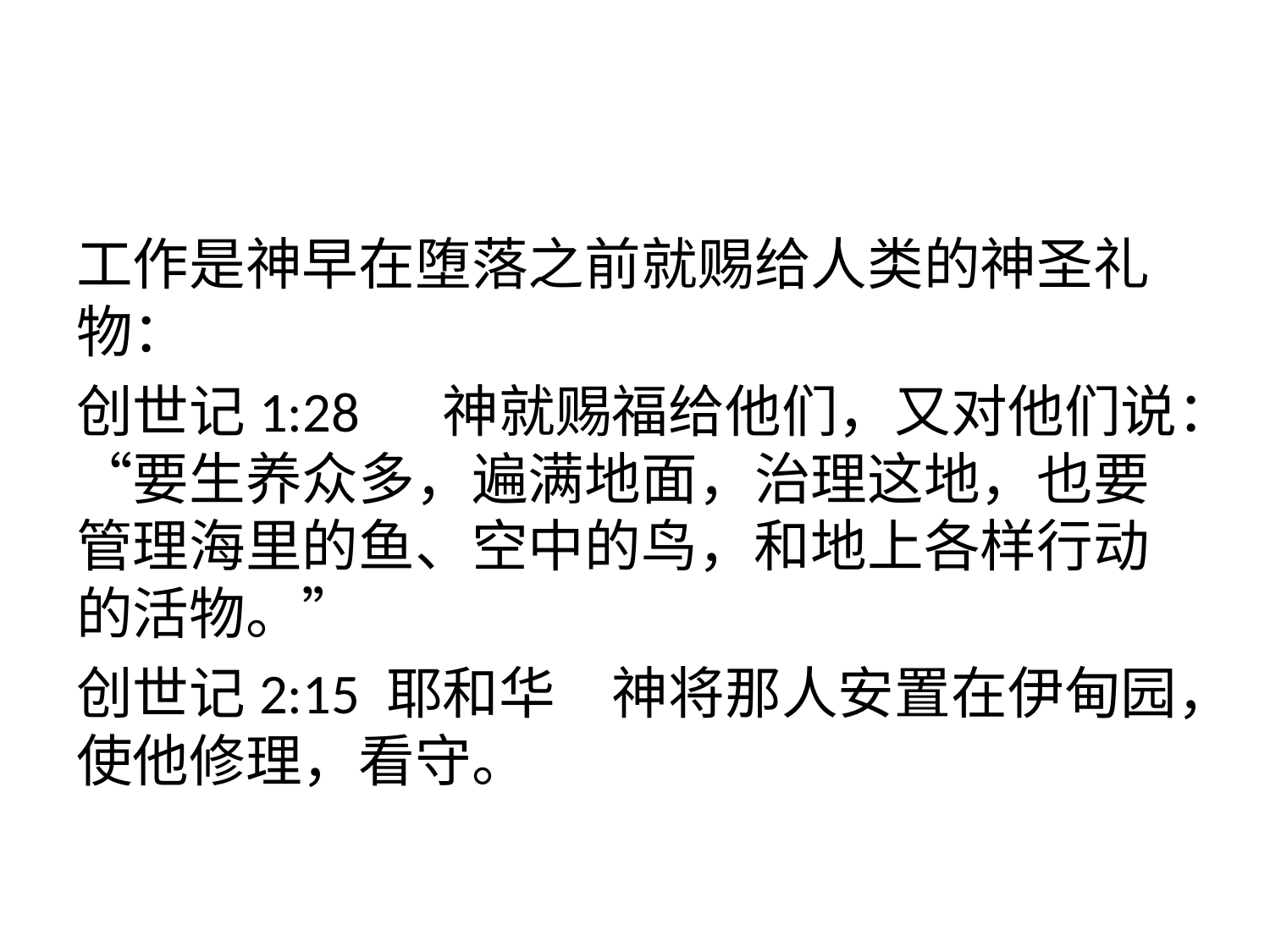

#
工作是神早在堕落之前就赐给人类的神圣礼物：
创世记1:28 　神就赐福给他们，又对他们说：“要生养众多，遍满地面，治理这地，也要管理海里的鱼、空中的鸟，和地上各样行动的活物。”
创世记2:15 耶和华　神将那人安置在伊甸园，使他修理，看守。